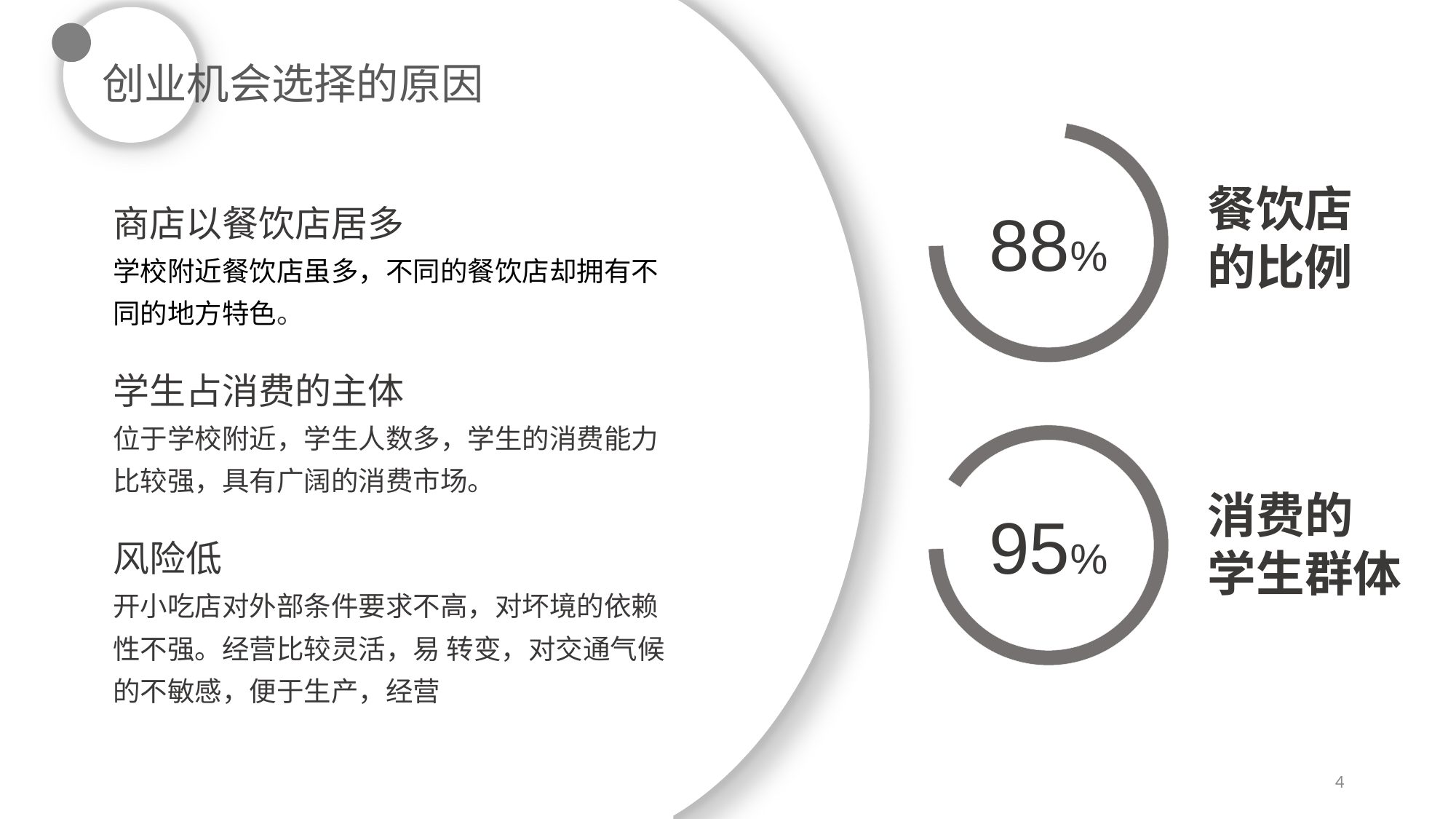

创业机会选择的原因

餐饮店的比例
88%
商店以餐饮店居多
学校附近餐饮店虽多，不同的餐饮店却拥有不同的地方特色。
学生占消费的主体
位于学校附近，学生人数多，学生的消费能力比较强，具有广阔的消费市场。

消费的
学生群体
95%
风险低
开小吃店对外部条件要求不高，对坏境的依赖性不强。经营比较灵活，易 转变，对交通气候的不敏感，便于生产，经营
4